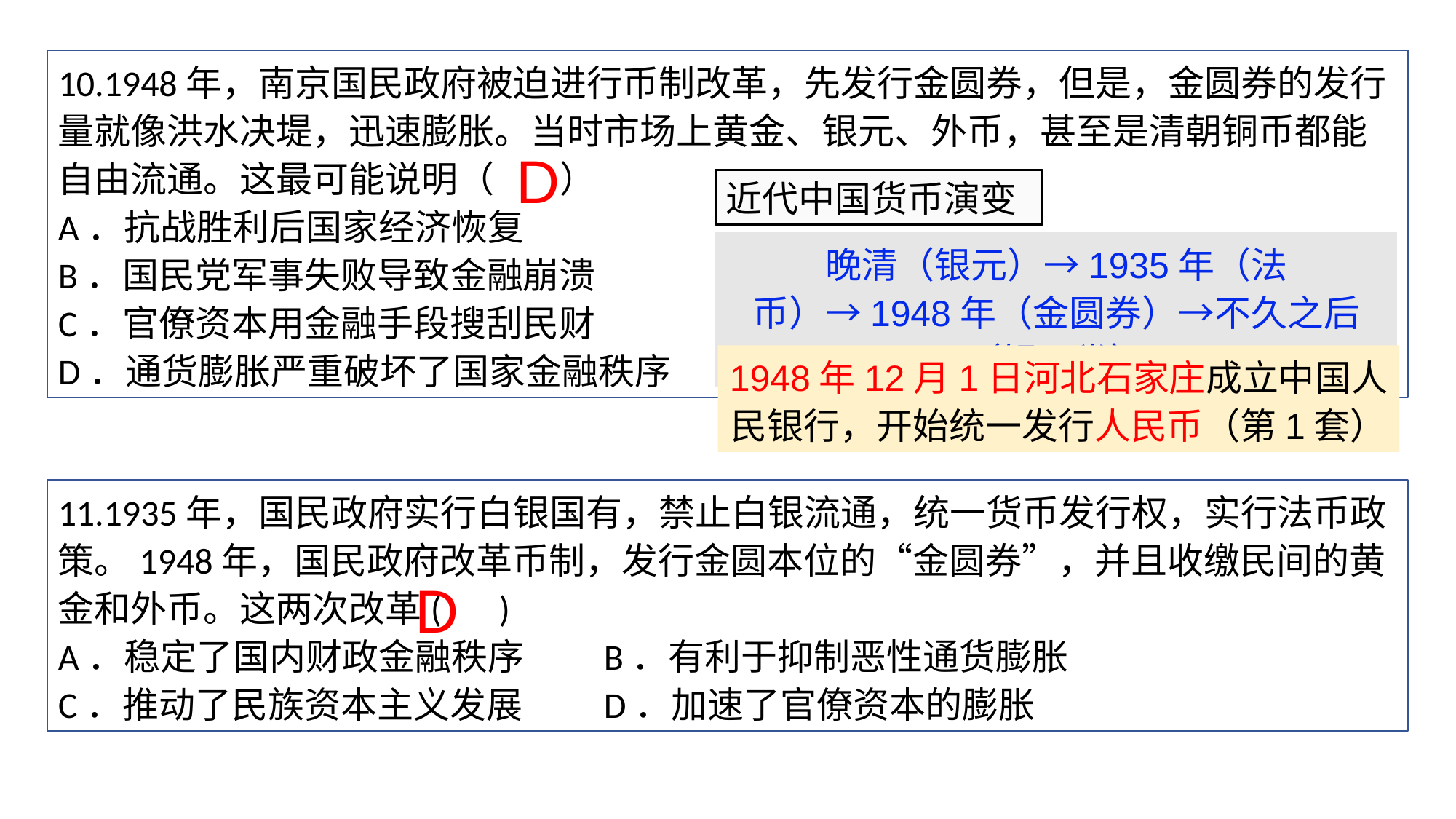

10.1948年，南京国民政府被迫进行币制改革，先发行金圆券，但是，金圆券的发行量就像洪水决堤，迅速膨胀。当时市场上黄金、银元、外币，甚至是清朝铜币都能自由流通。这最可能说明（        ）
A．抗战胜利后国家经济恢复
B．国民党军事失败导致金融崩溃
C．官僚资本用金融手段搜刮民财
D．通货膨胀严重破坏了国家金融秩序
D
近代中国货币演变
晚清（银元）→1935年（法币）→1948年（金圆券）→不久之后（银元券）
1948年12月1日河北石家庄成立中国人民银行，开始统一发行人民币（第1套）
11.1935年，国民政府实行白银国有，禁止白银流通，统一货币发行权，实行法币政策。1948年，国民政府改革币制，发行金圆本位的“金圆券”，并且收缴民间的黄金和外币。这两次改革(       )
A．稳定了国内财政金融秩序	B．有利于抑制恶性通货膨胀
C．推动了民族资本主义发展	D．加速了官僚资本的膨胀
D